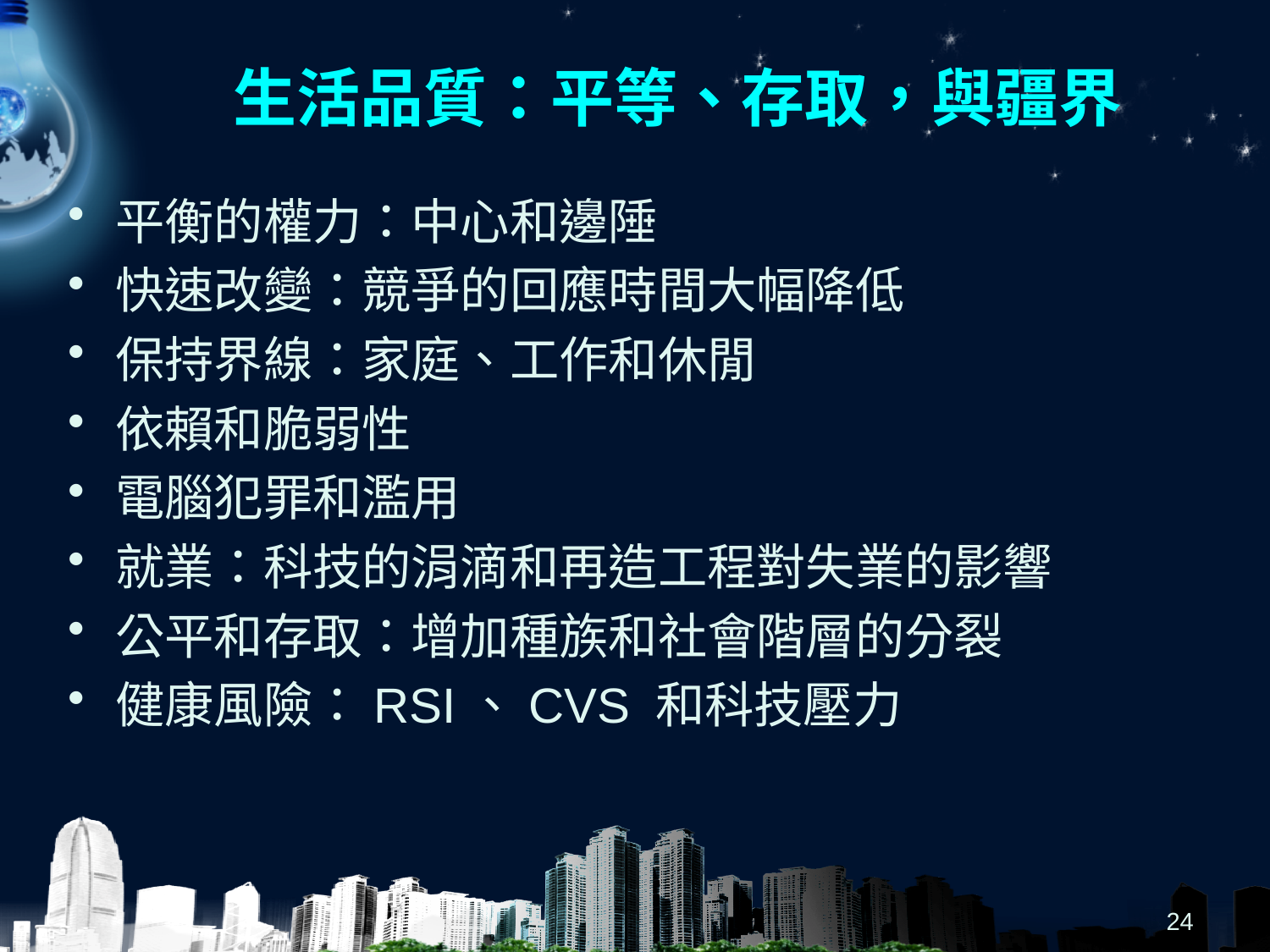

# 生活品質：平等、存取，與疆界
平衡的權力：中心和邊陲
快速改變：競爭的回應時間大幅降低
保持界線：家庭、工作和休閒
依賴和脆弱性
電腦犯罪和濫用
就業：科技的涓滴和再造工程對失業的影響
公平和存取：增加種族和社會階層的分裂
健康風險：RSI、CVS 和科技壓力
24